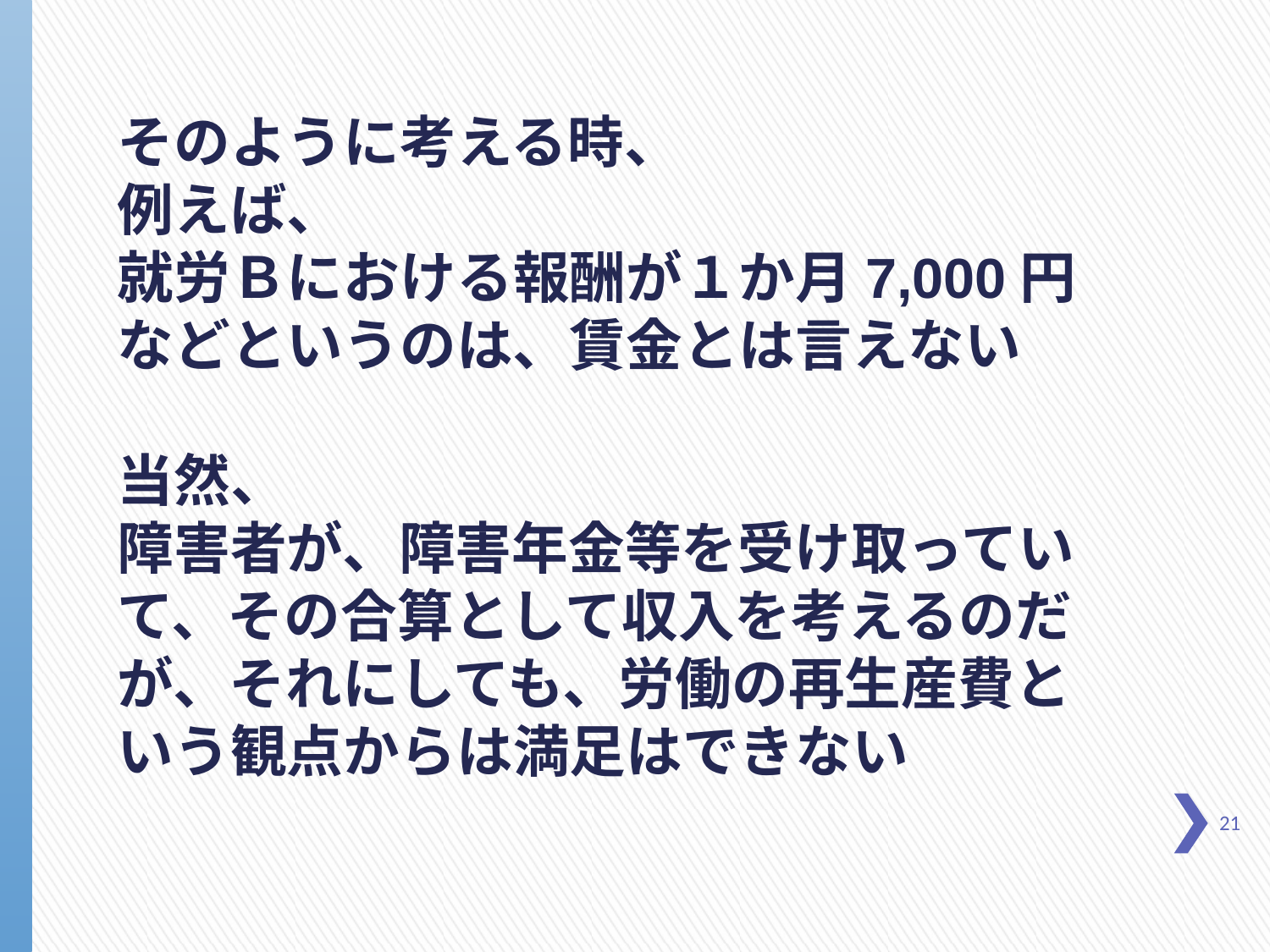

そのように考える時、
例えば、
就労Ｂにおける報酬が１か月7,000円などというのは、賃金とは言えない

当然、
障害者が、障害年金等を受け取っていて、その合算として収入を考えるのだが、それにしても、労働の再生産費という観点からは満足はできない
21